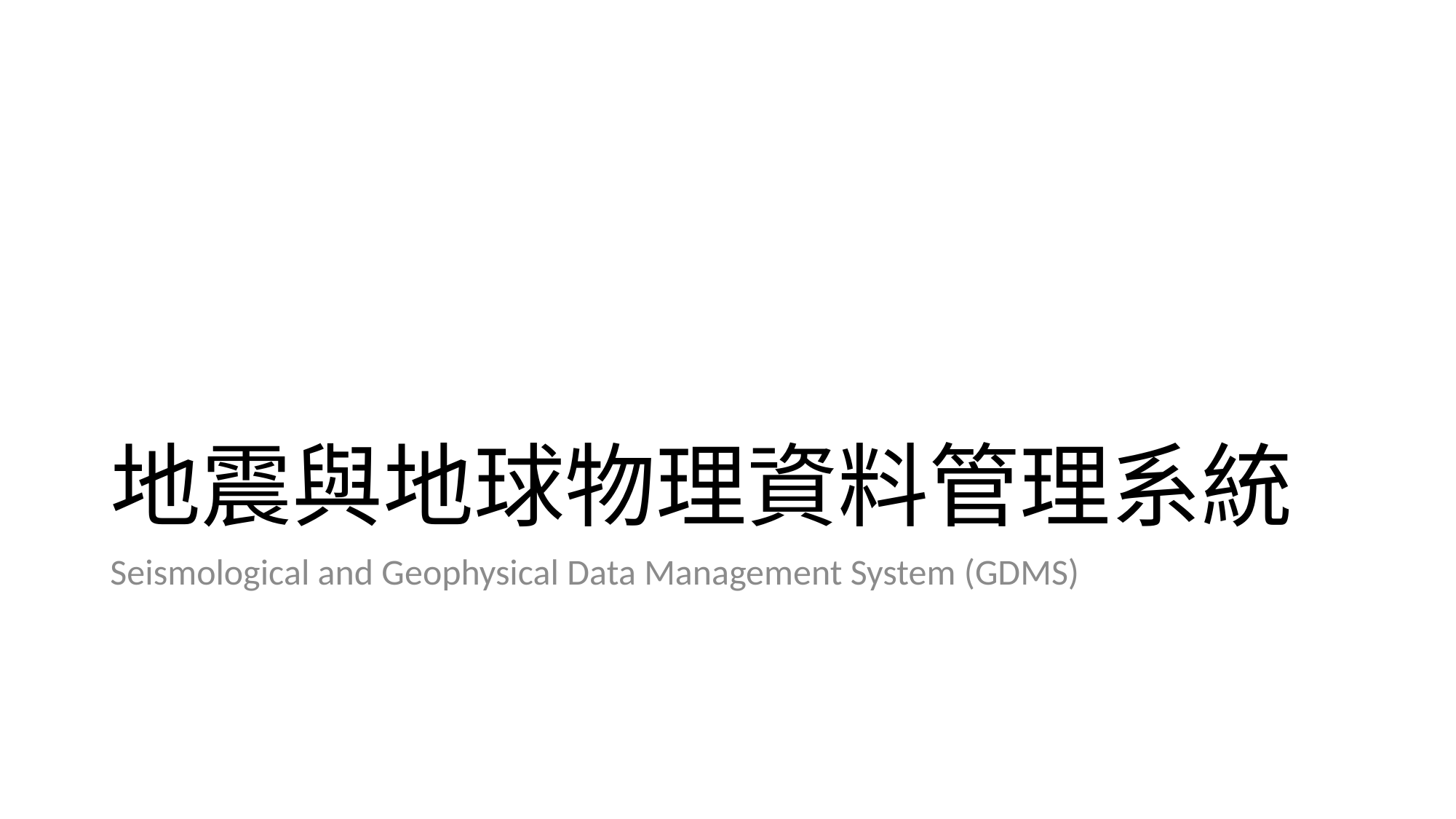

# 地震與地球物理資料管理系統
Seismological and Geophysical Data Management System (GDMS)